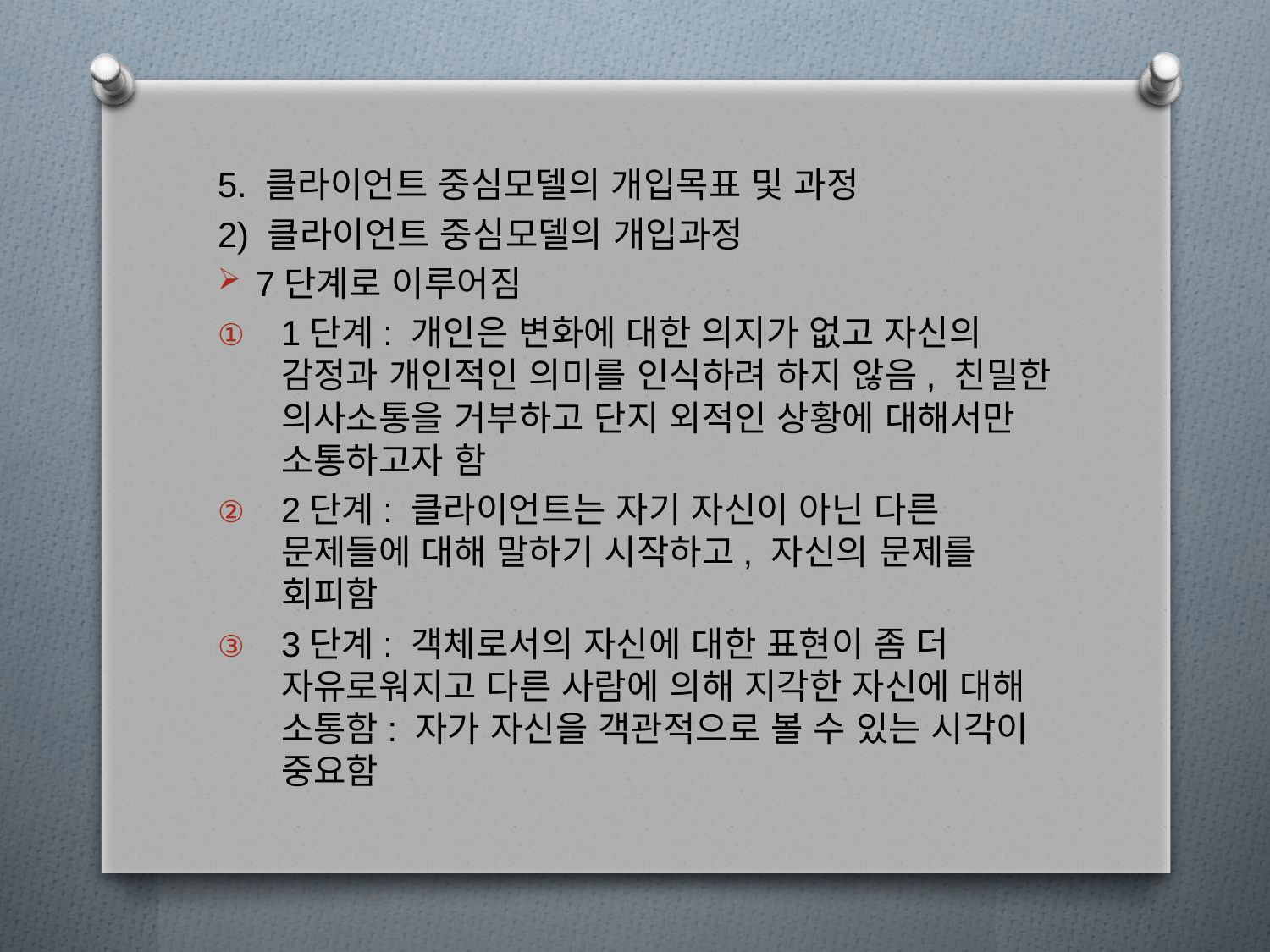

5. 클라이언트 중심모델의 개입목표 및 과정
2) 클라이언트 중심모델의 개입과정
7단계로 이루어짐
1단계: 개인은 변화에 대한 의지가 없고 자신의 감정과 개인적인 의미를 인식하려 하지 않음, 친밀한 의사소통을 거부하고 단지 외적인 상황에 대해서만 소통하고자 함
2단계: 클라이언트는 자기 자신이 아닌 다른 문제들에 대해 말하기 시작하고, 자신의 문제를 회피함
3단계: 객체로서의 자신에 대한 표현이 좀 더 자유로워지고 다른 사람에 의해 지각한 자신에 대해 소통함: 자가 자신을 객관적으로 볼 수 있는 시각이 중요함